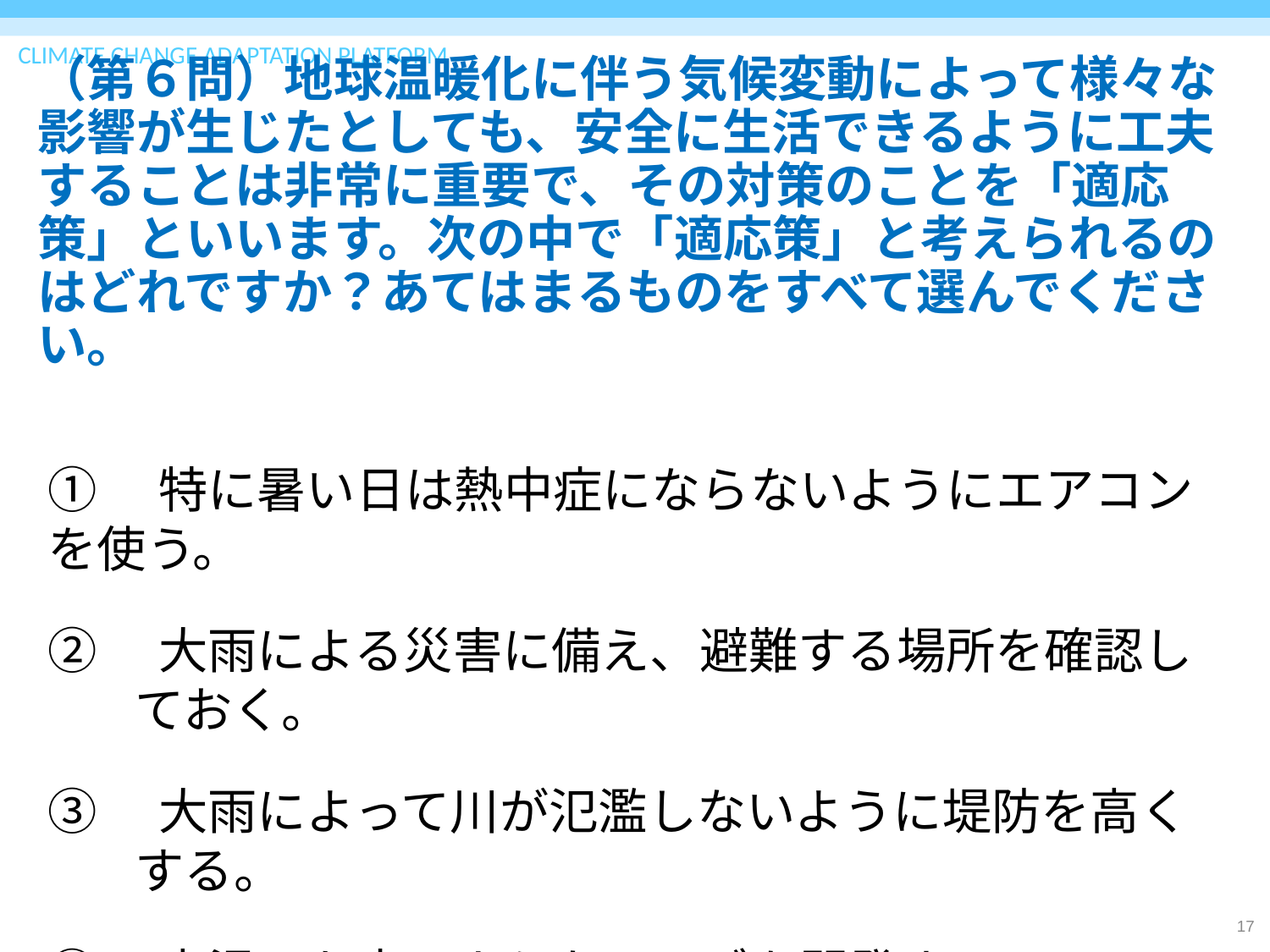

# （第６問）地球温暖化に伴う気候変動によって様々な影響が生じたとしても、安全に生活できるように工夫することは非常に重要で、その対策のことを「適応策」といいます。次の中で「適応策」と考えられるのはどれですか？あてはまるものをすべて選んでください。
①　特に暑い日は熱中症にならないようにエアコンを使う。

②　大雨による災害に備え、避難する場所を確認しておく。

③　大雨によって川が氾濫しないように堤防を高くする。

④　高温でも育つようなリンゴを開発する。
17